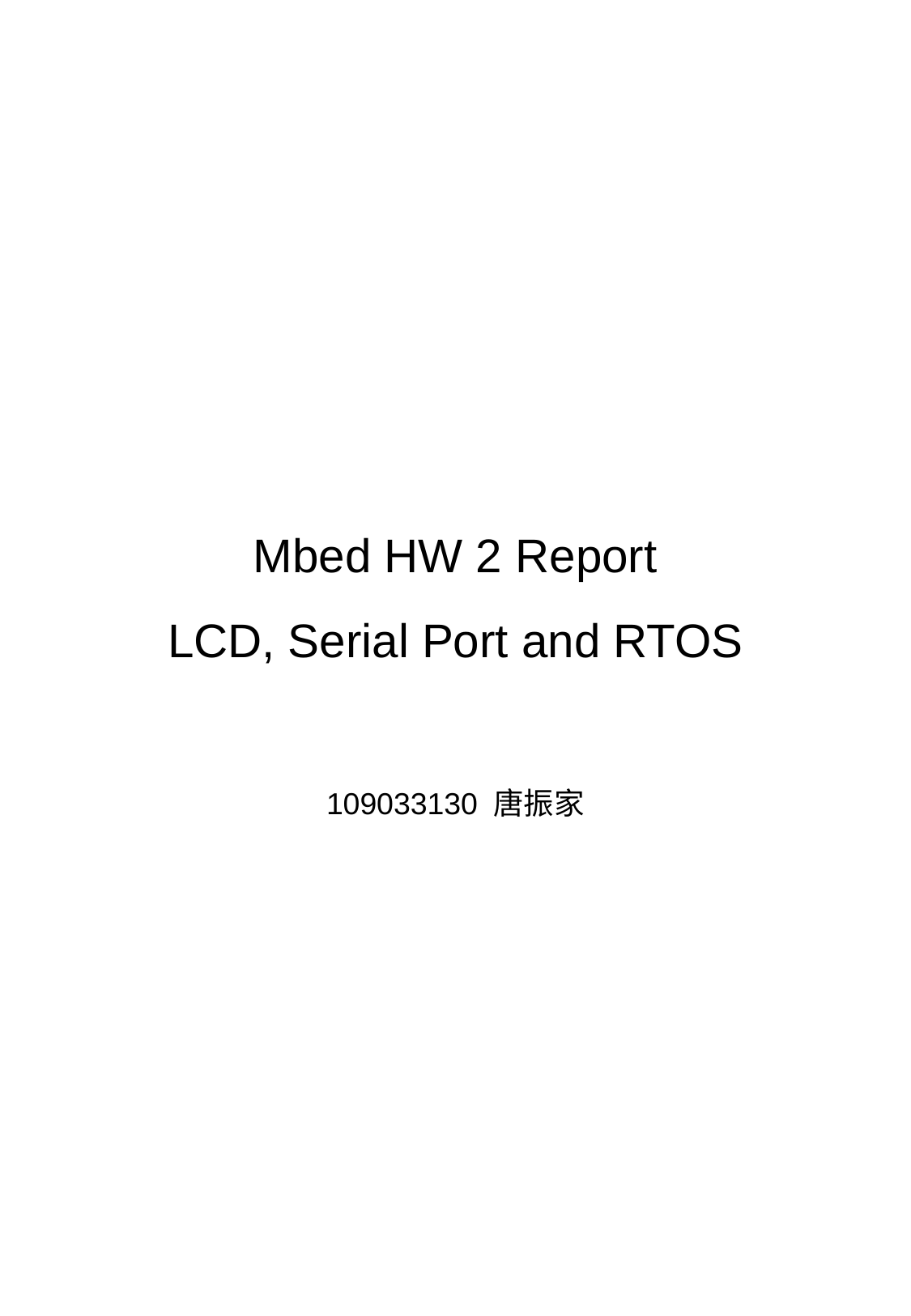

# Mbed HW 2 Report LCD, Serial Port and RTOS
109033130 唐振家